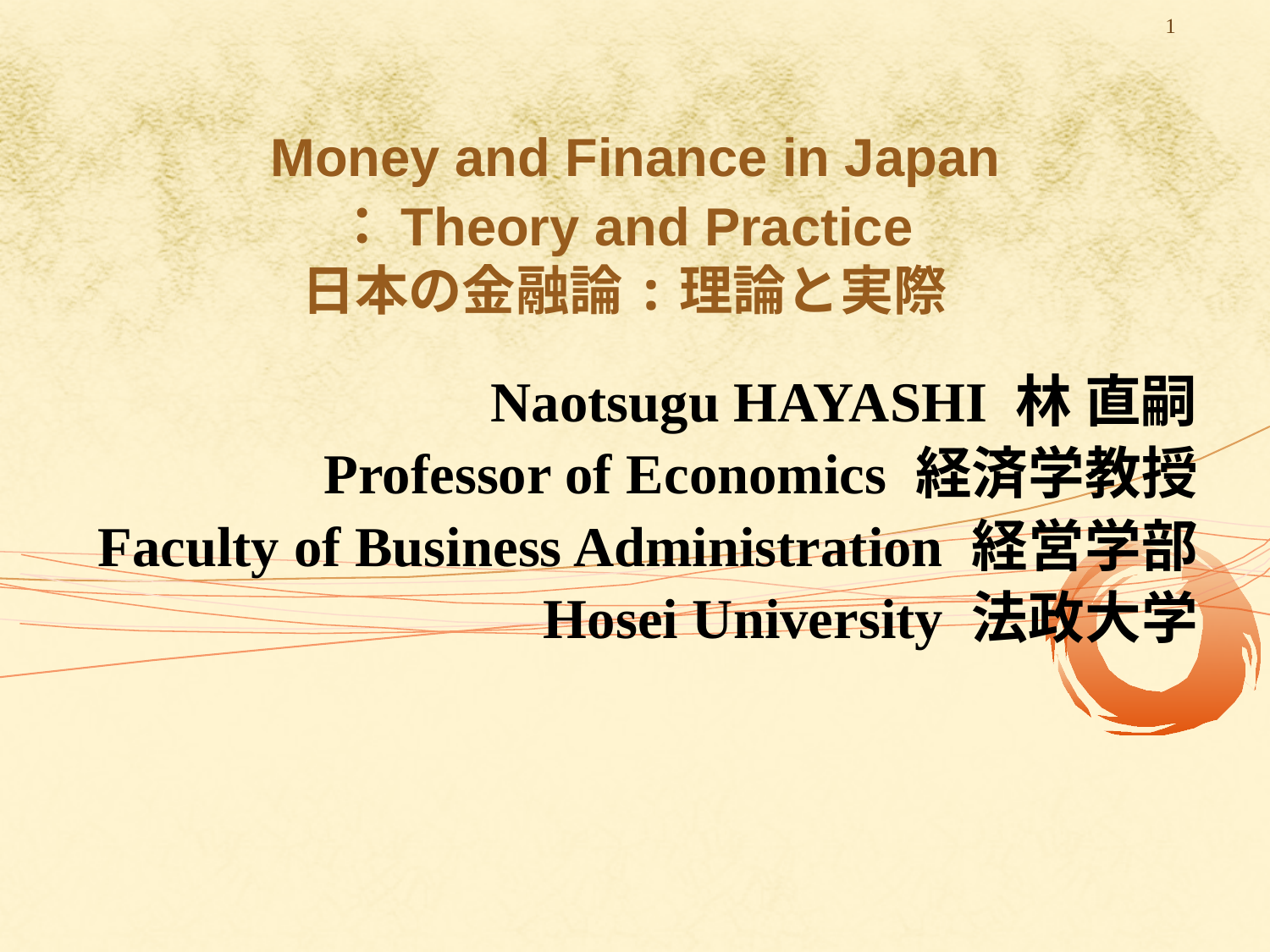

1
# Money and Finance in Japan ：Theory and Practice 日本の金融論:理論と実際
Naotsugu HAYASHI 林 直嗣
Professor of Economics 経済学教授
Faculty of Business Administration 経営学部
Hosei University 法政大学